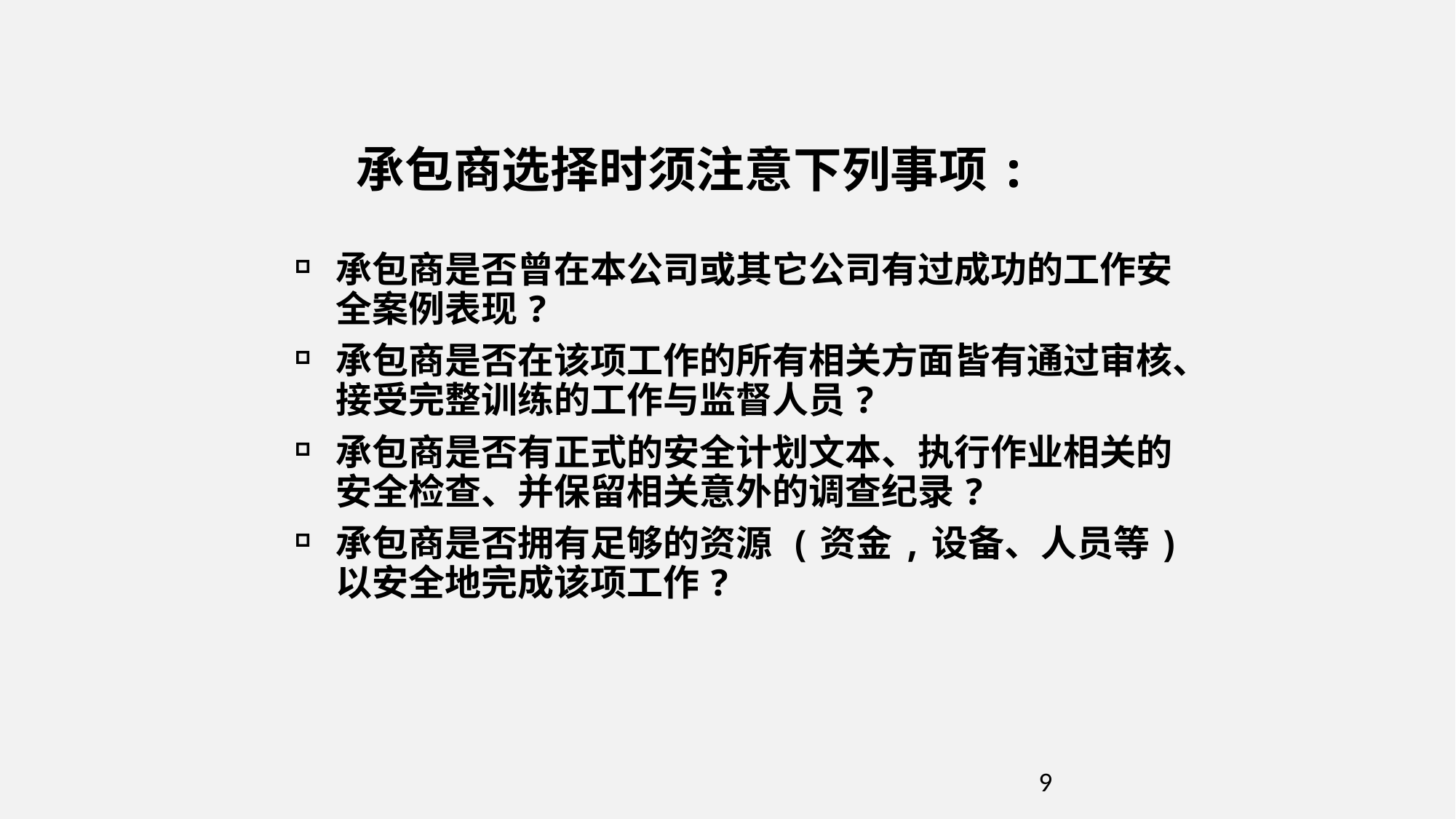

# 承包商选择时须注意下列事项:
承包商是否曾在本公司或其它公司有过成功的工作安全案例表现?
承包商是否在该项工作的所有相关方面皆有通过审核、接受完整训练的工作与监督人员?
承包商是否有正式的安全计划文本、执行作业相关的安全检查、并保留相关意外的调查纪录?
承包商是否拥有足够的资源 (资金,设备、人员等)以安全地完成该项工作?
9